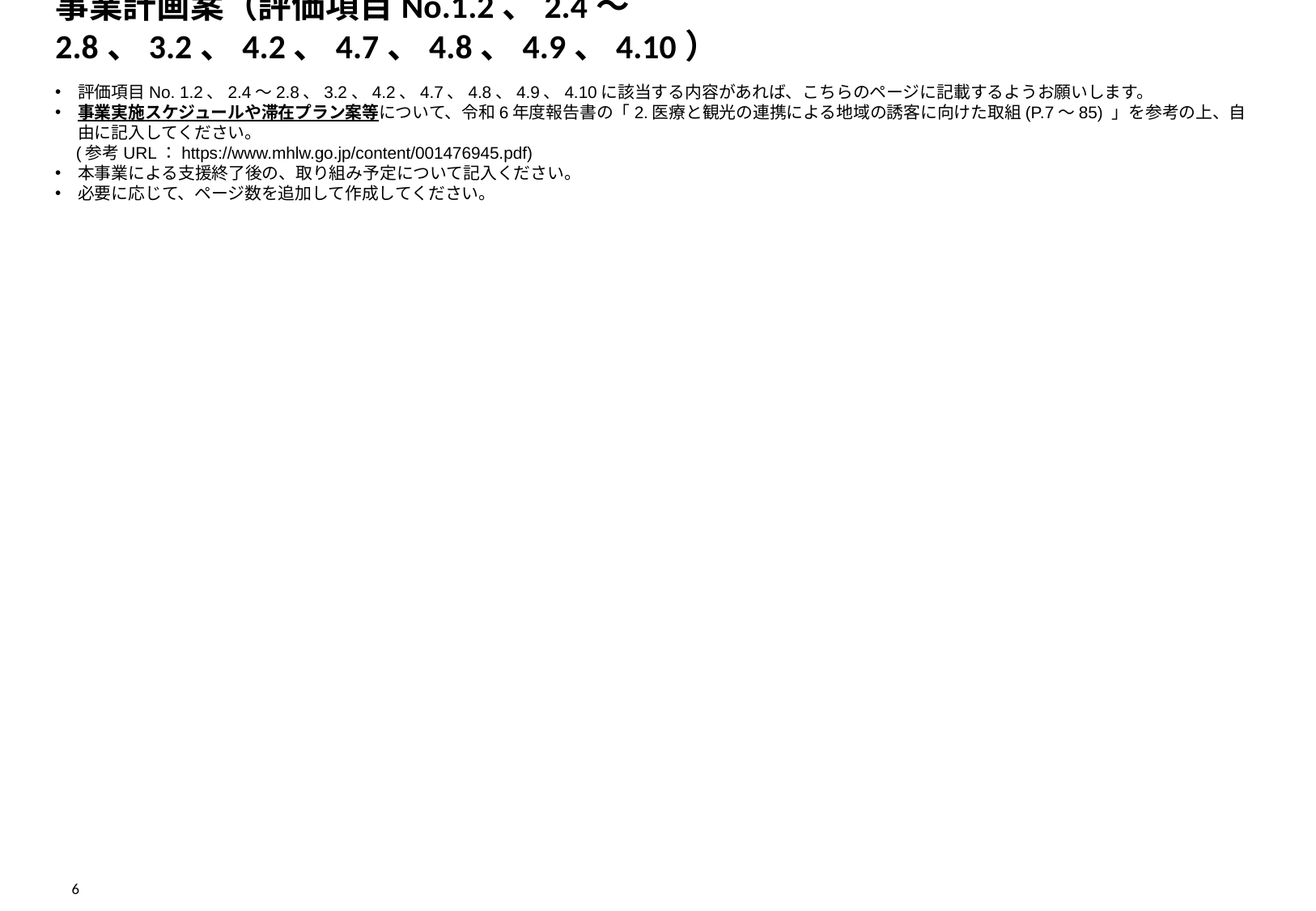

# 事業計画案（評価項目No.1.2、2.4～2.8、3.2、4.2、4.7、4.8、4.9、4.10）
評価項目No. 1.2、2.4～2.8、3.2、4.2、4.7、4.8、4.9、4.10に該当する内容があれば、こちらのページに記載するようお願いします。
事業実施スケジュールや滞在プラン案等について、令和6年度報告書の「2.医療と観光の連携による地域の誘客に向けた取組(P.7～85) 」を参考の上、自由に記入してください。
　(参考URL：https://www.mhlw.go.jp/content/001476945.pdf)
本事業による支援終了後の、取り組み予定について記入ください。
必要に応じて、ページ数を追加して作成してください。

6